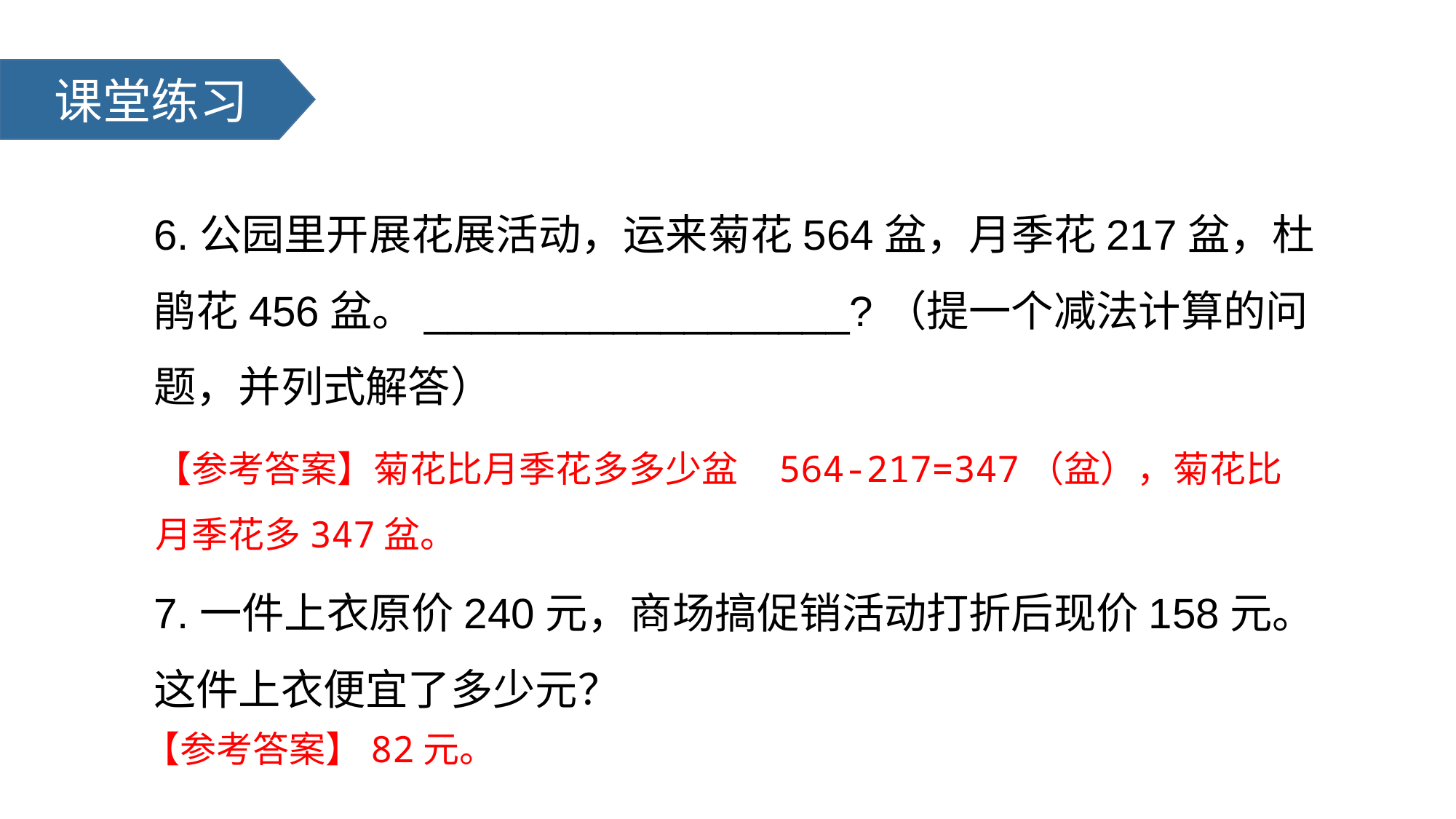

课堂练习
6.公园里开展花展活动，运来菊花564盆，月季花217盆，杜鹃花456盆。__________________?（提一个减法计算的问题，并列式解答）
【参考答案】菊花比月季花多多少盆    564-217=347（盆），菊花比月季花多347盆。
7.一件上衣原价240元，商场搞促销活动打折后现价158元。这件上衣便宜了多少元？
【参考答案】82元。